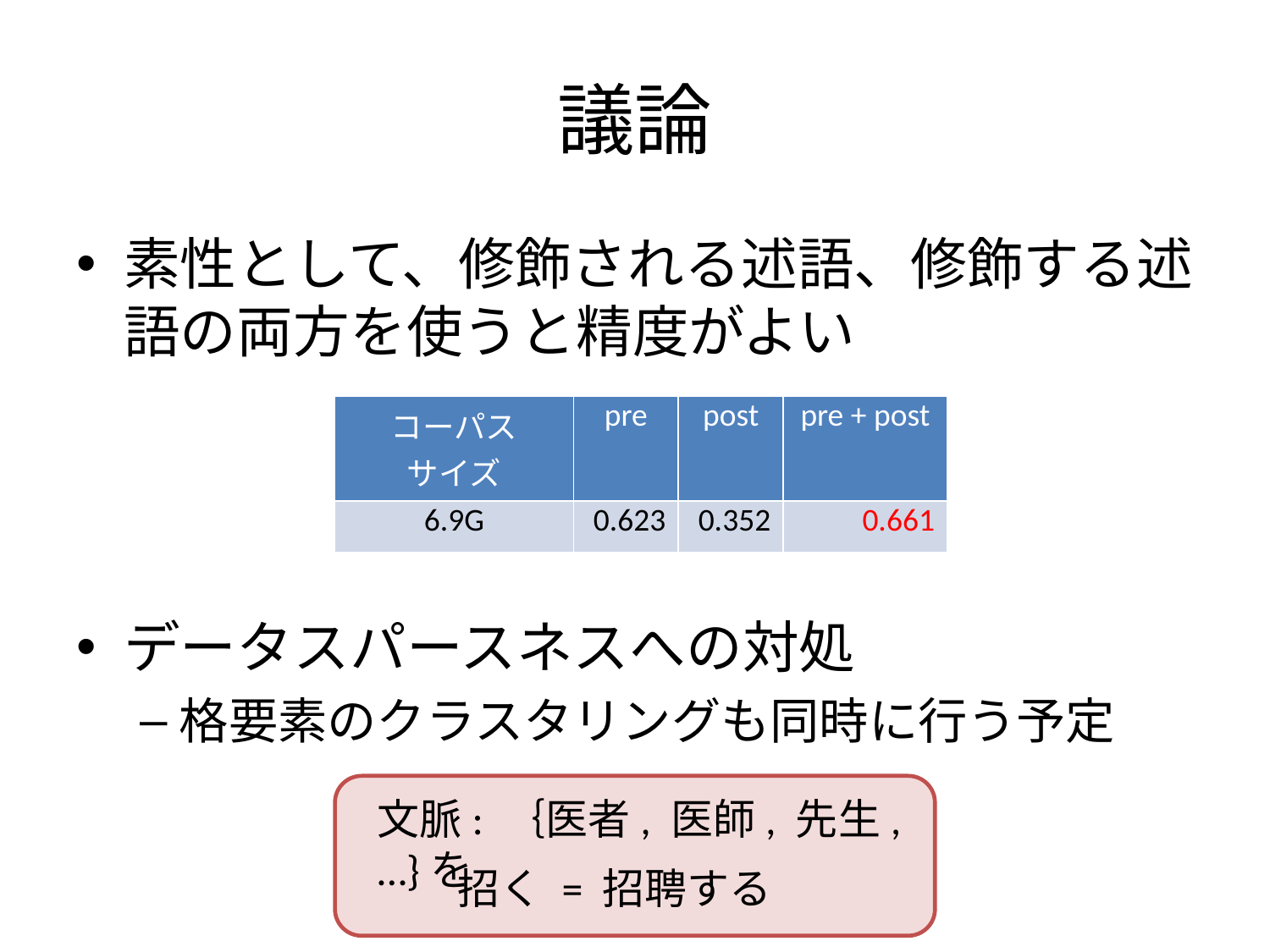

# 議論
素性として、修飾される述語、修飾する述語の両方を使うと精度がよい

データスパースネスへの対処
格要素のクラスタリングも同時に行う予定

| コーパス サイズ | pre | post | pre + post |
| --- | --- | --- | --- |
| 6.9G | 0.623 | 0.352 | 0.661 |

文脈: ｛医者, 医師, 先生, …}を
招く = 招聘する